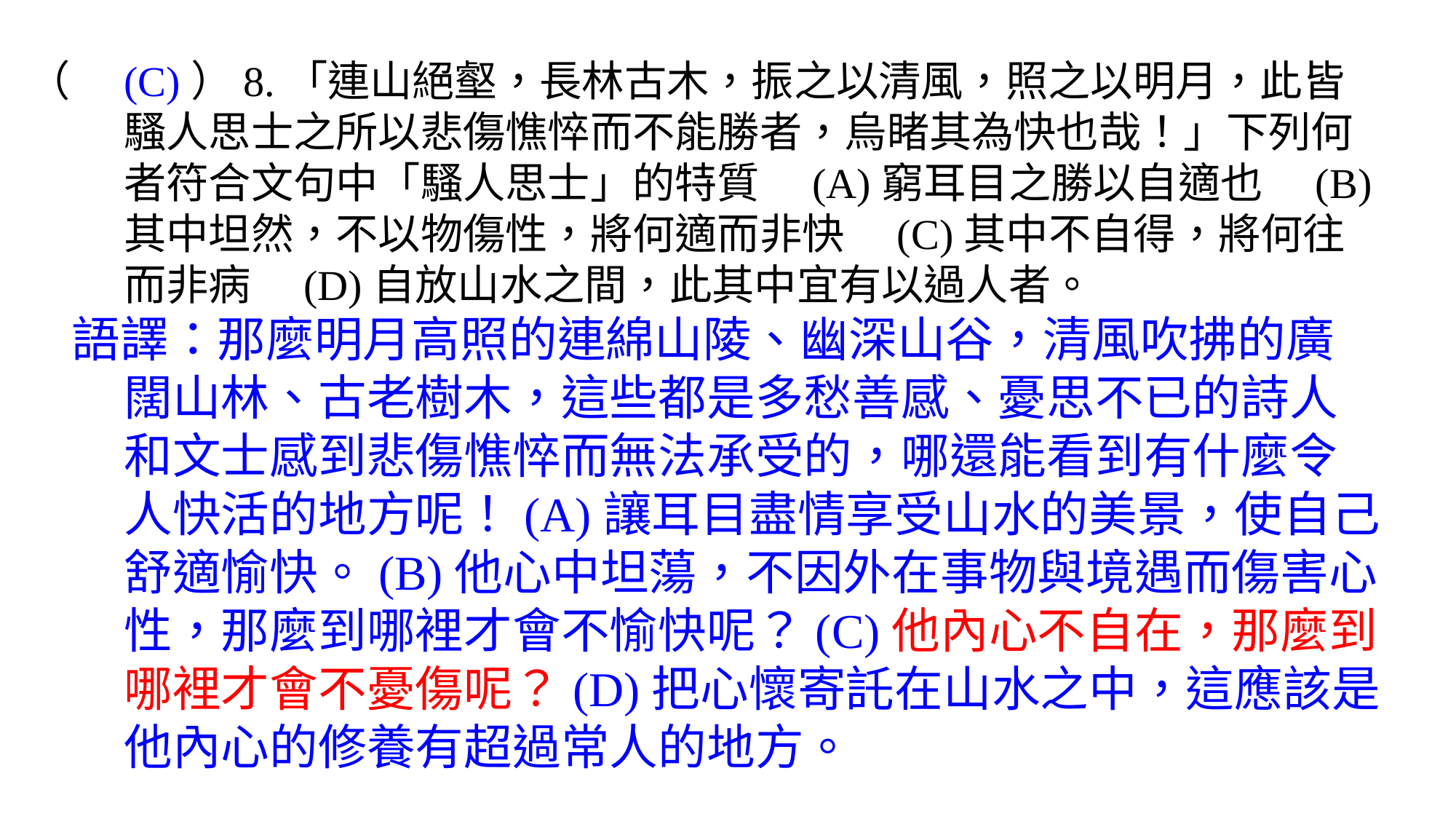

（	(C)）8.「連山絕壑，長林古木，振之以清風，照之以明月，此皆騷人思士之所以悲傷憔悴而不能勝者，烏睹其為快也哉！」下列何者符合文句中「騷人思士」的特質　(A)窮耳目之勝以自適也　(B)其中坦然，不以物傷性，將何適而非快　(C)其中不自得，將何往而非病　(D)自放山水之間，此其中宜有以過人者。
語譯：那麼明月高照的連綿山陵、幽深山谷，清風吹拂的廣闊山林、古老樹木，這些都是多愁善感、憂思不已的詩人和文士感到悲傷憔悴而無法承受的，哪還能看到有什麼令人快活的地方呢！(A)讓耳目盡情享受山水的美景，使自己舒適愉快。(B)他心中坦蕩，不因外在事物與境遇而傷害心性，那麼到哪裡才會不愉快呢？(C)他內心不自在，那麼到哪裡才會不憂傷呢？(D)把心懷寄託在山水之中，這應該是他內心的修養有超過常人的地方。